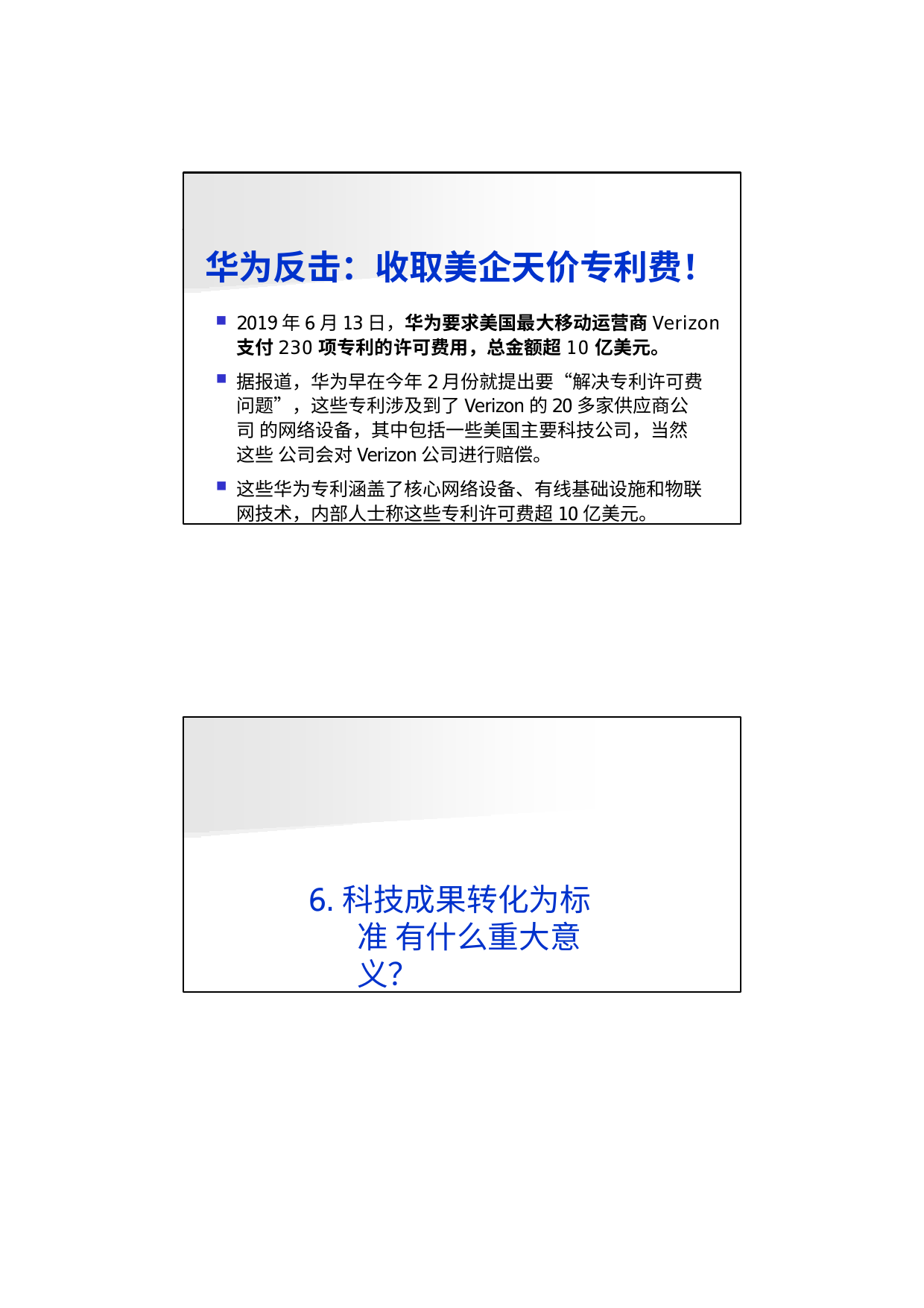

华为反击：收取美企天价专利费！
2019年6月13日，华为要求美国最大移动运营商Verizon
支付230项专利的许可费用，总金额超10亿美元。
据报道，华为早在今年2月份就提出要“解决专利许可费 问题”，这些专利涉及到了Verizon的20多家供应商公司 的网络设备，其中包括一些美国主要科技公司，当然这些 公司会对Verizon公司进行赔偿。
这些华为专利涵盖了核心网络设备、有线基础设施和物联 网技术，内部人士称这些专利许可费超10亿美元。

6.科技成果转化为标准 有什么重大意义？